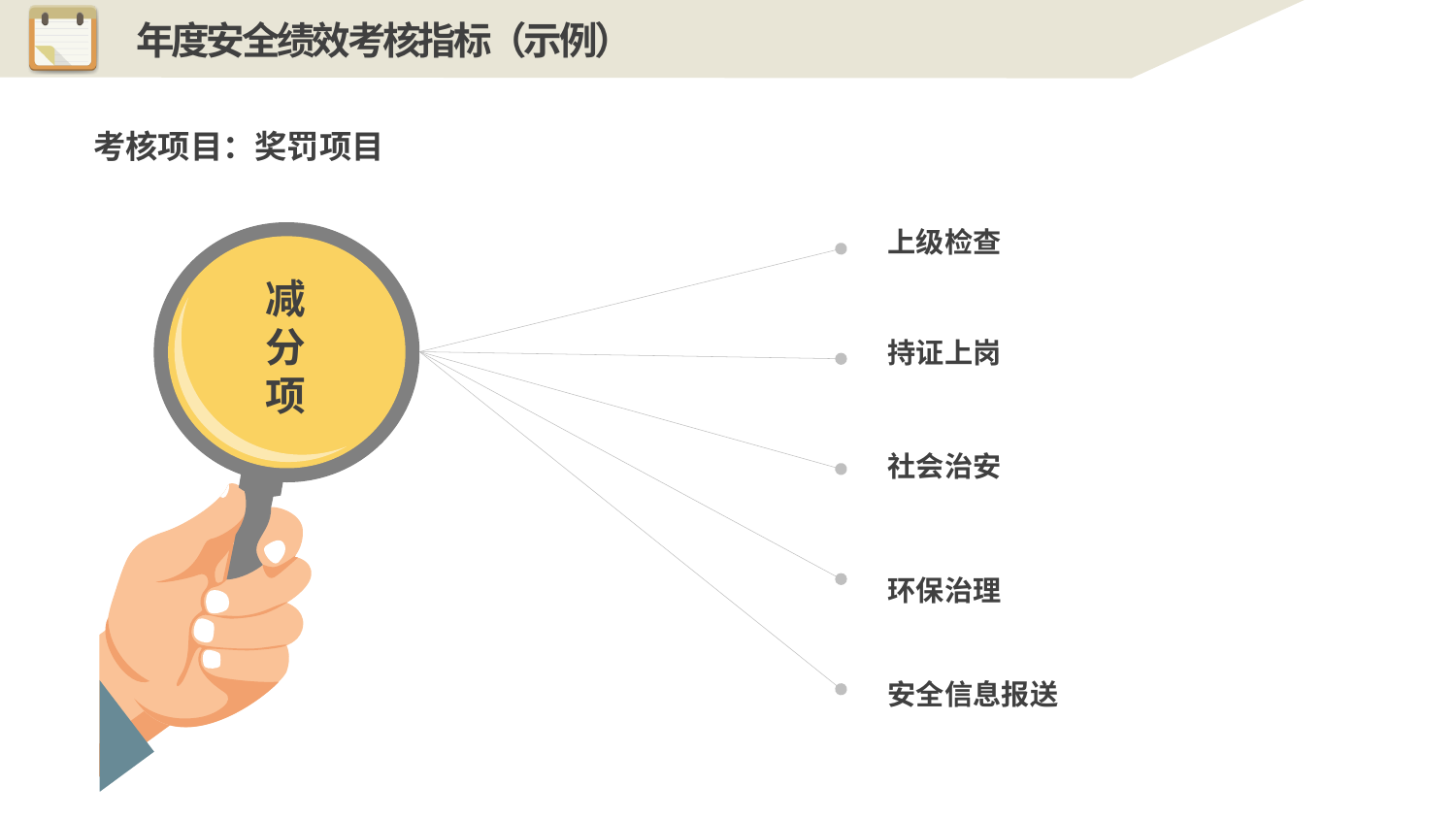

年度安全绩效考核指标（示例）
考核项目：奖罚项目
上级检查

减分项
持证上岗
社会治安
环保治理
安全信息报送